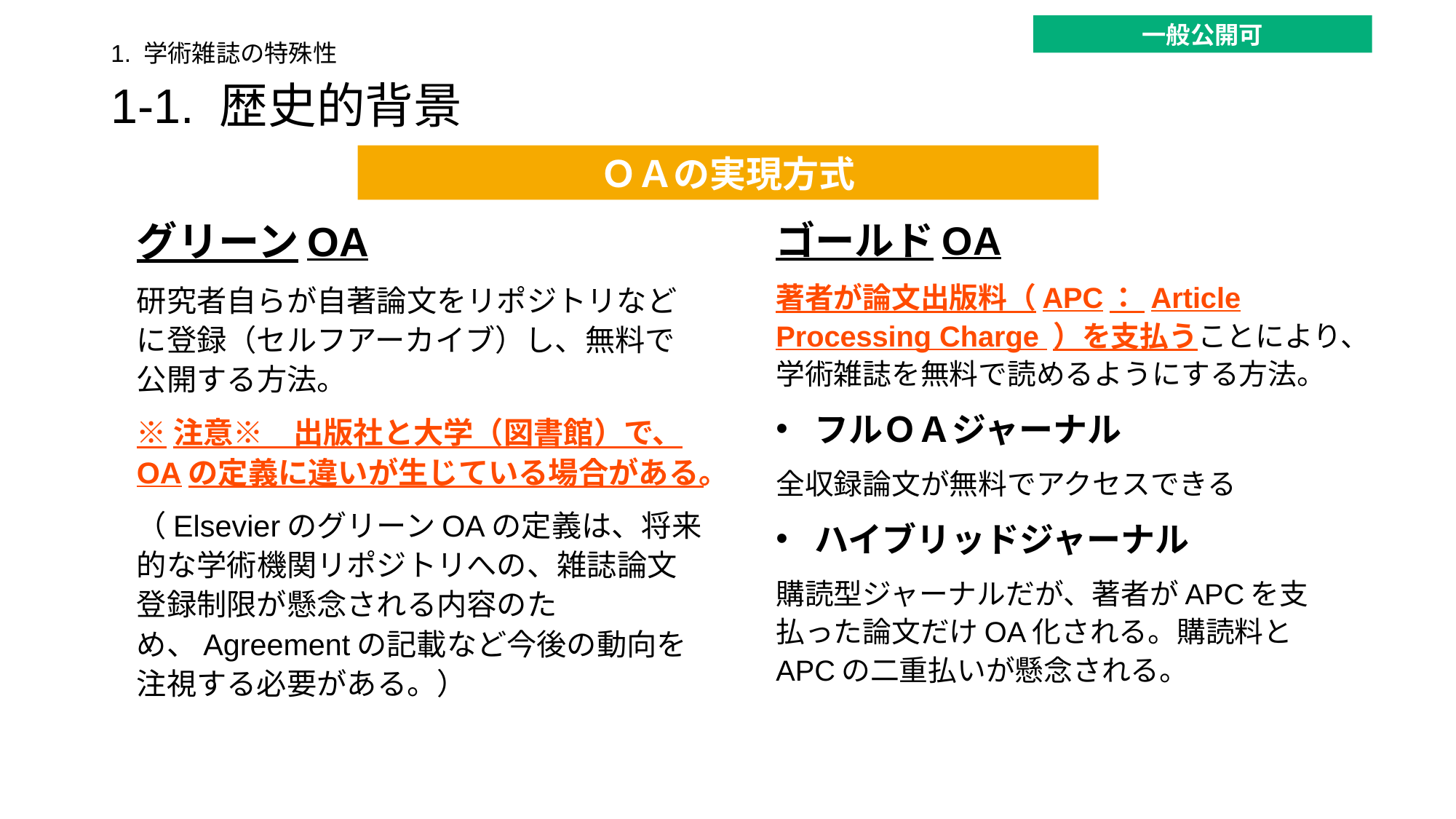

一般公開可
1. 学術雑誌の特殊性
# 1-1. 歴史的背景
ＯＡの実現方式
グリーンOA
研究者自らが自著論文をリポジトリなどに登録（セルフアーカイブ）し、無料で公開する方法。
※注意※　出版社と大学（図書館）で、OAの定義に違いが生じている場合がある。
（ElsevierのグリーンOAの定義は、将来的な学術機関リポジトリへの、雑誌論文登録制限が懸念される内容のため、Agreementの記載など今後の動向を注視する必要がある。）
ゴールドOA
著者が論文出版料（APC： Article Processing Charge ）を支払うことにより、学術雑誌を無料で読めるようにする方法。
フルＯＡジャーナル
全収録論文が無料でアクセスできる
ハイブリッドジャーナル
購読型ジャーナルだが、著者がAPCを支払った論文だけOA化される。購読料とAPCの二重払いが懸念される。